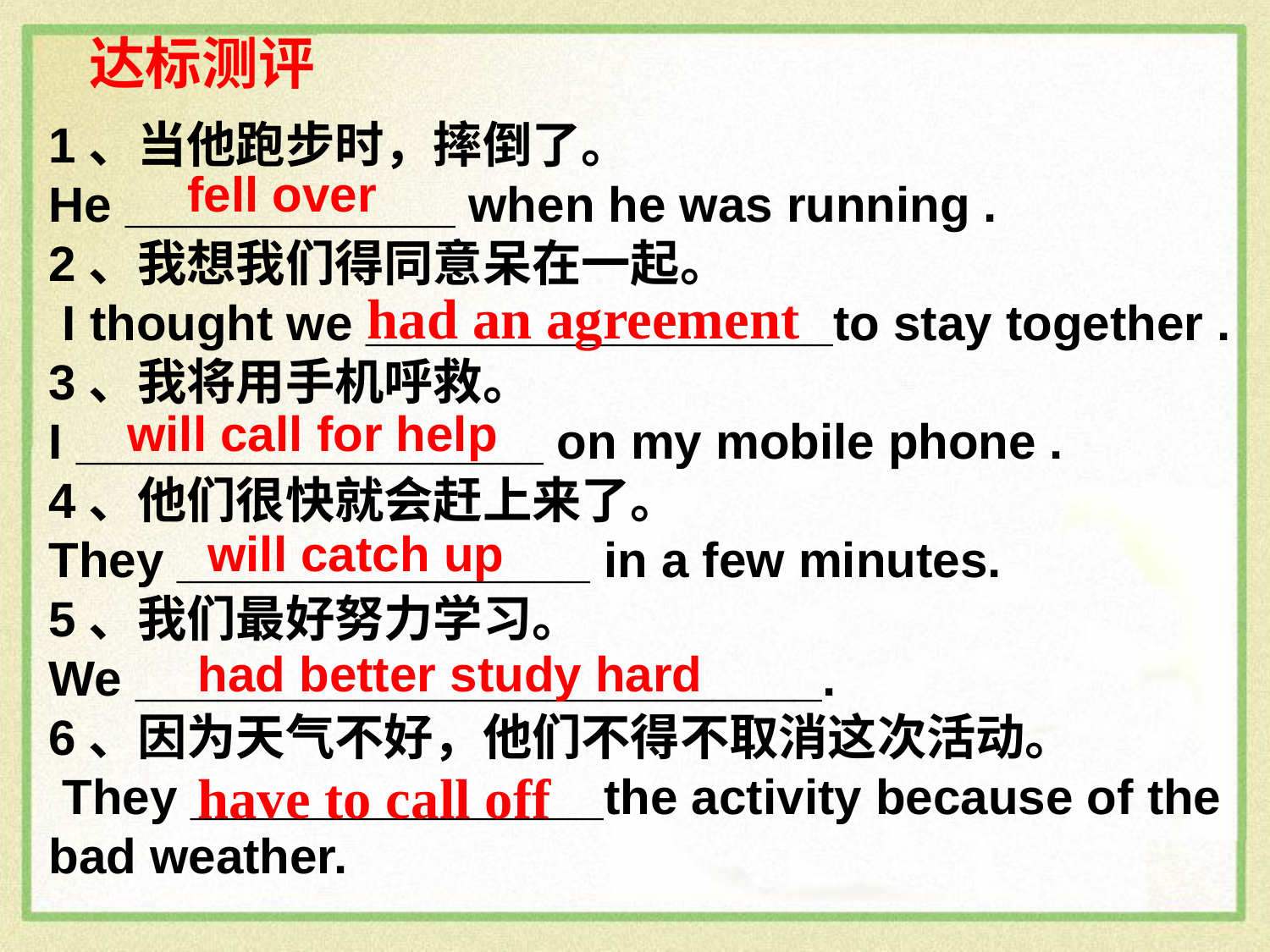

达标测评
1、当他跑步时，摔倒了。
He ____________ when he was running .
2、我想我们得同意呆在一起。
 I thought we _________________to stay together .
3、我将用手机呼救。
I _________________ on my mobile phone .
4、他们很快就会赶上来了。
They _______________ in a few minutes.
5、我们最好努力学习。
We _________________________.
6、因为天气不好，他们不得不取消这次活动。
 They _______________the activity because of the bad weather.
fell over
had an agreement
will call for help
will catch up
had better study hard
have to call off